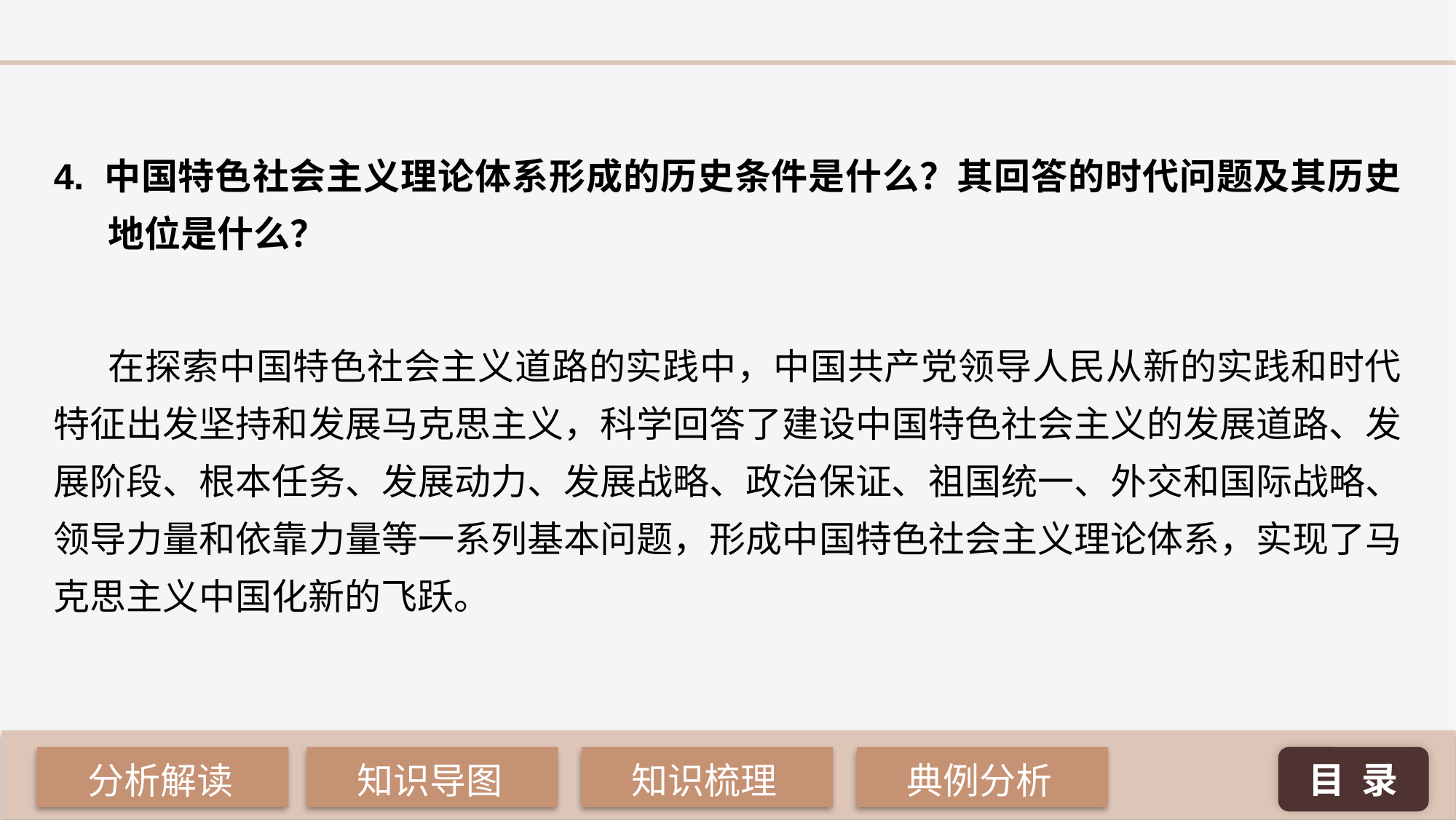

4. 中国特色社会主义理论体系形成的历史条件是什么？其回答的时代问题及其历史地位是什么？
在探索中国特色社会主义道路的实践中，中国共产党领导人民从新的实践和时代特征出发坚持和发展马克思主义，科学回答了建设中国特色社会主义的发展道路、发展阶段、根本任务、发展动力、发展战略、政治保证、祖国统一、外交和国际战略、领导力量和依靠力量等一系列基本问题，形成中国特色社会主义理论体系，实现了马克思主义中国化新的飞跃。